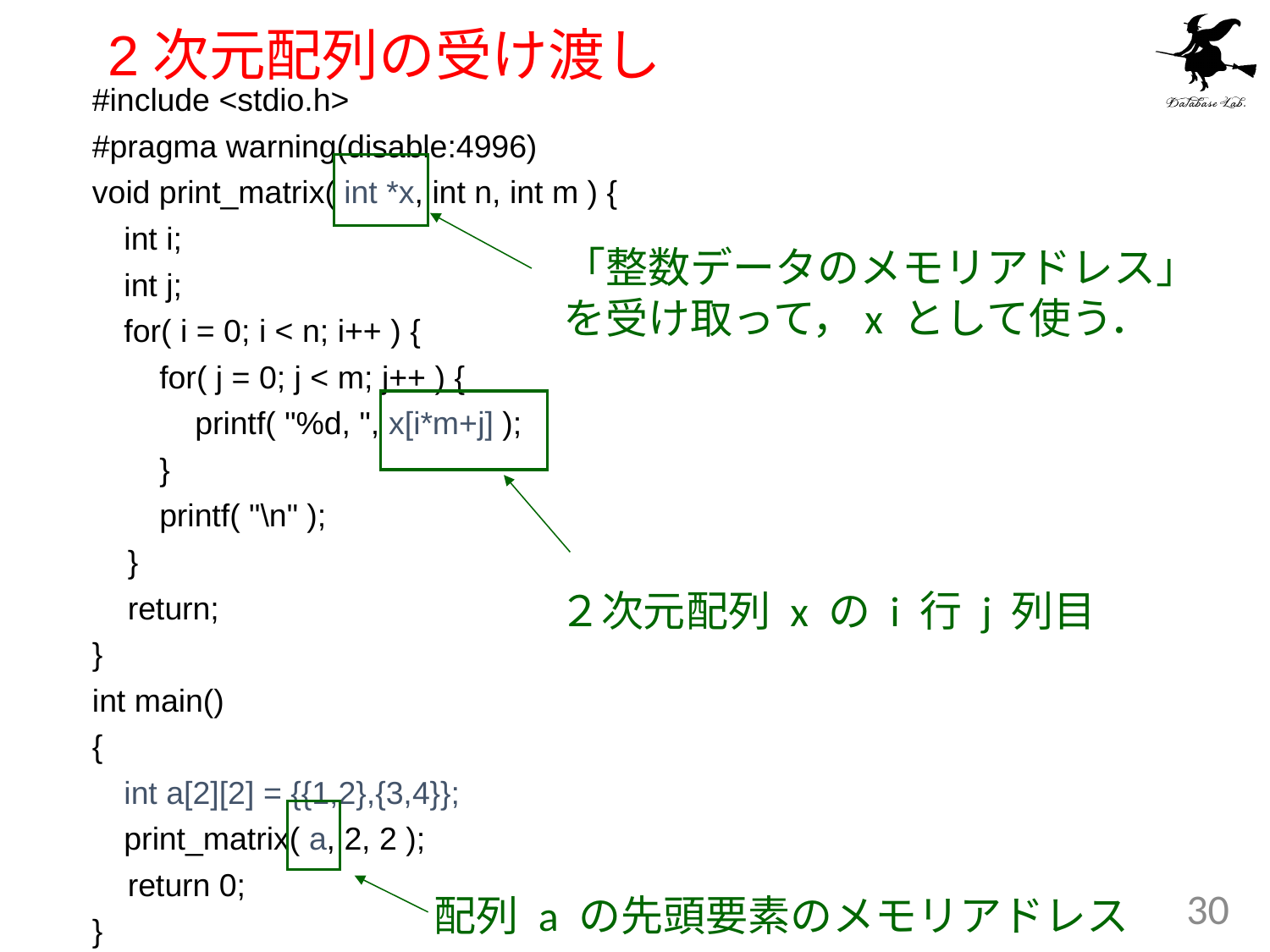

# 2次元配列の受け渡し
#include <stdio.h>
#pragma warning(disable:4996)
void print_matrix( int *x, int n, int m ) {
	int i;
	int j;
	for( i = 0; i < n; i++ ) {
	    for( j = 0; j < m; j++ ) {
	        printf( "%d, ", x[i*m+j] );
	    }
	    printf( "\n" );
    }
    return;
}
int main()
{
	int a[2][2] = {{1,2},{3,4}};
	print_matrix( a, 2, 2 );
    return 0;
}

「整数データのメモリアドレス」
を受け取って，x として使う．

２次元配列 x の i 行 j 列目

30
配列 a の先頭要素のメモリアドレス